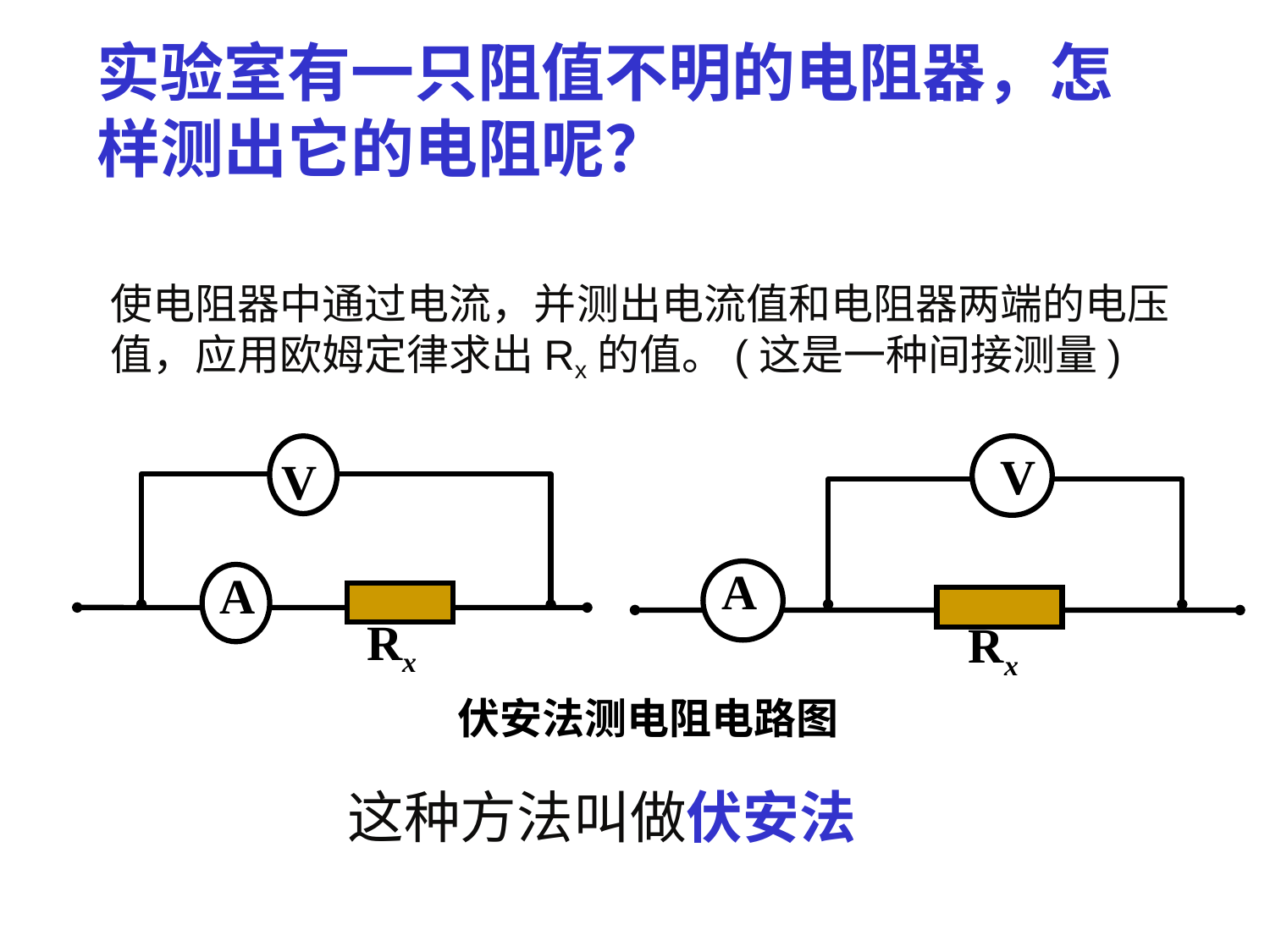

实验室有一只阻值不明的电阻器，怎样测出它的电阻呢？
使电阻器中通过电流，并测出电流值和电阻器两端的电压值，应用欧姆定律求出Rx的值。(这是一种间接测量)

V

A

Rx

V

A

Rx

伏安法测电阻电路图
这种方法叫做伏安法